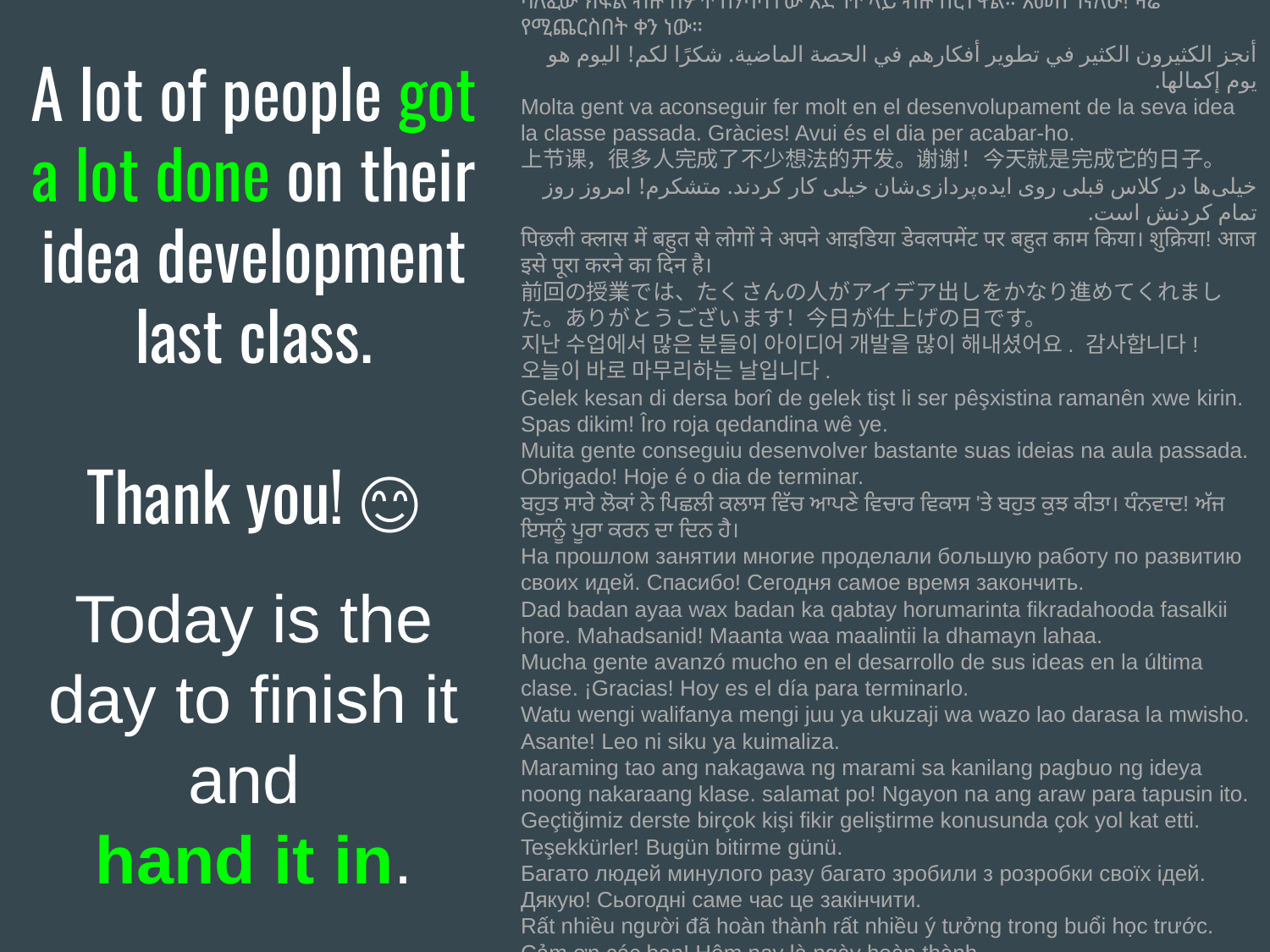

A lot of people got a lot done on their idea development last class.

Thank you! 😊

Today is the day to finish it and
hand it in.
ባለፈው ክፍል ብዙ ሰዎች በሃሳባቸው እድገት ላይ ብዙ ሰርተዋል። አመሰግናለሁ! ዛሬ የሚጨርስበት ቀን ነው።
أنجز الكثيرون الكثير في تطوير أفكارهم في الحصة الماضية. شكرًا لكم! اليوم هو يوم إكمالها.
Molta gent va aconseguir fer molt en el desenvolupament de la seva idea la classe passada. Gràcies! Avui és el dia per acabar-ho.
上节课，很多人完成了不少想法的开发。谢谢！今天就是完成它的日子。
خیلی‌ها در کلاس قبلی روی ایده‌پردازی‌شان خیلی کار کردند. متشکرم! امروز روز تمام کردنش است.
पिछली क्लास में बहुत से लोगों ने अपने आइडिया डेवलपमेंट पर बहुत काम किया। शुक्रिया! आज इसे पूरा करने का दिन है।
前回の授業では、たくさんの人がアイデア出しをかなり進めてくれました。ありがとうございます！今日が仕上げの日です。
지난 수업에서 많은 분들이 아이디어 개발을 많이 해내셨어요. 감사합니다! 오늘이 바로 마무리하는 날입니다.
Gelek kesan di dersa borî de gelek tişt li ser pêşxistina ramanên xwe kirin. Spas dikim! Îro roja qedandina wê ye.
Muita gente conseguiu desenvolver bastante suas ideias na aula passada. Obrigado! Hoje é o dia de terminar.
ਬਹੁਤ ਸਾਰੇ ਲੋਕਾਂ ਨੇ ਪਿਛਲੀ ਕਲਾਸ ਵਿੱਚ ਆਪਣੇ ਵਿਚਾਰ ਵਿਕਾਸ 'ਤੇ ਬਹੁਤ ਕੁਝ ਕੀਤਾ। ਧੰਨਵਾਦ! ਅੱਜ ਇਸਨੂੰ ਪੂਰਾ ਕਰਨ ਦਾ ਦਿਨ ਹੈ।
На прошлом занятии многие проделали большую работу по развитию своих идей. Спасибо! Сегодня самое время закончить.
Dad badan ayaa wax badan ka qabtay horumarinta fikradahooda fasalkii hore. Mahadsanid! Maanta waa maalintii la dhamayn lahaa.
Mucha gente avanzó mucho en el desarrollo de sus ideas en la última clase. ¡Gracias! Hoy es el día para terminarlo.
Watu wengi walifanya mengi juu ya ukuzaji wa wazo lao darasa la mwisho. Asante! Leo ni siku ya kuimaliza.
Maraming tao ang nakagawa ng marami sa kanilang pagbuo ng ideya noong nakaraang klase. salamat po! Ngayon na ang araw para tapusin ito.
Geçtiğimiz derste birçok kişi fikir geliştirme konusunda çok yol kat etti. Teşekkürler! Bugün bitirme günü.
Багато людей минулого разу багато зробили з розробки своїх ідей. Дякую! Сьогодні саме час це закінчити.
Rất nhiều người đã hoàn thành rất nhiều ý tưởng trong buổi học trước. Cảm ơn các bạn! Hôm nay là ngày hoàn thành.